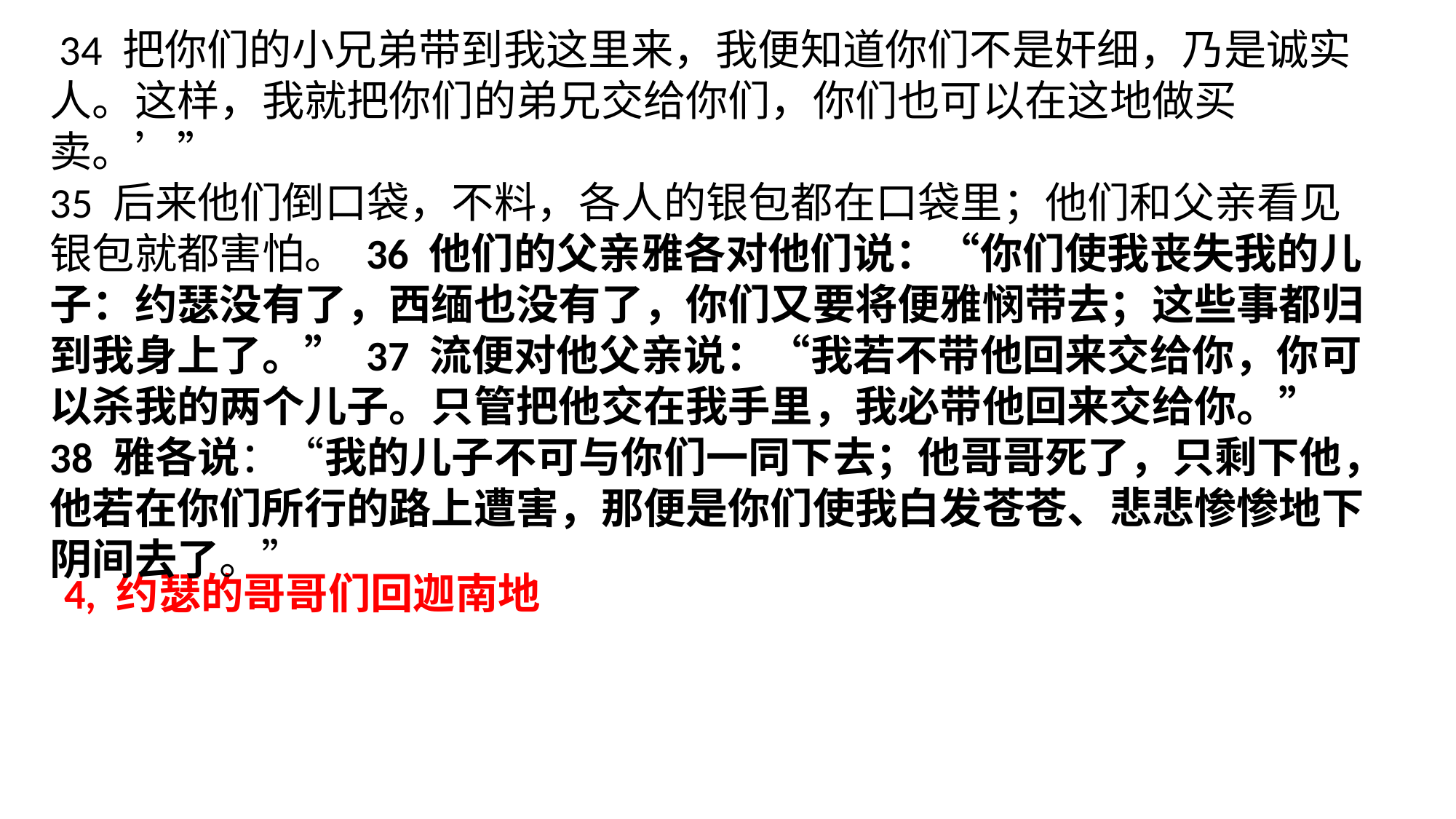

‪‪‪ 34 把你们的小兄弟带到我这里来，我便知道你们不是奸细，乃是诚实人。这样，我就把你们的弟兄交给你们，你们也可以在这地做买卖。’”
35 后来他们倒口袋，不料，各人的银包都在口袋里；他们和父亲看见银包就都害怕。 36 他们的父亲雅各对他们说：“你们使我丧失我的儿子：约瑟没有了，西缅也没有了，你们又要将便雅悯带去；这些事都归到我身上了。” 37 流便对他父亲说：“我若不带他回来交给你，你可以杀我的两个儿子。只管把他交在我手里，我必带他回来交给你。” 38 雅各说：“我的儿子不可与你们一同下去；他哥哥死了，只剩下他，他若在你们所行的路上遭害，那便是你们使我白发苍苍、悲悲惨惨地下阴间去了。”
4, 约瑟的哥哥们回迦南地